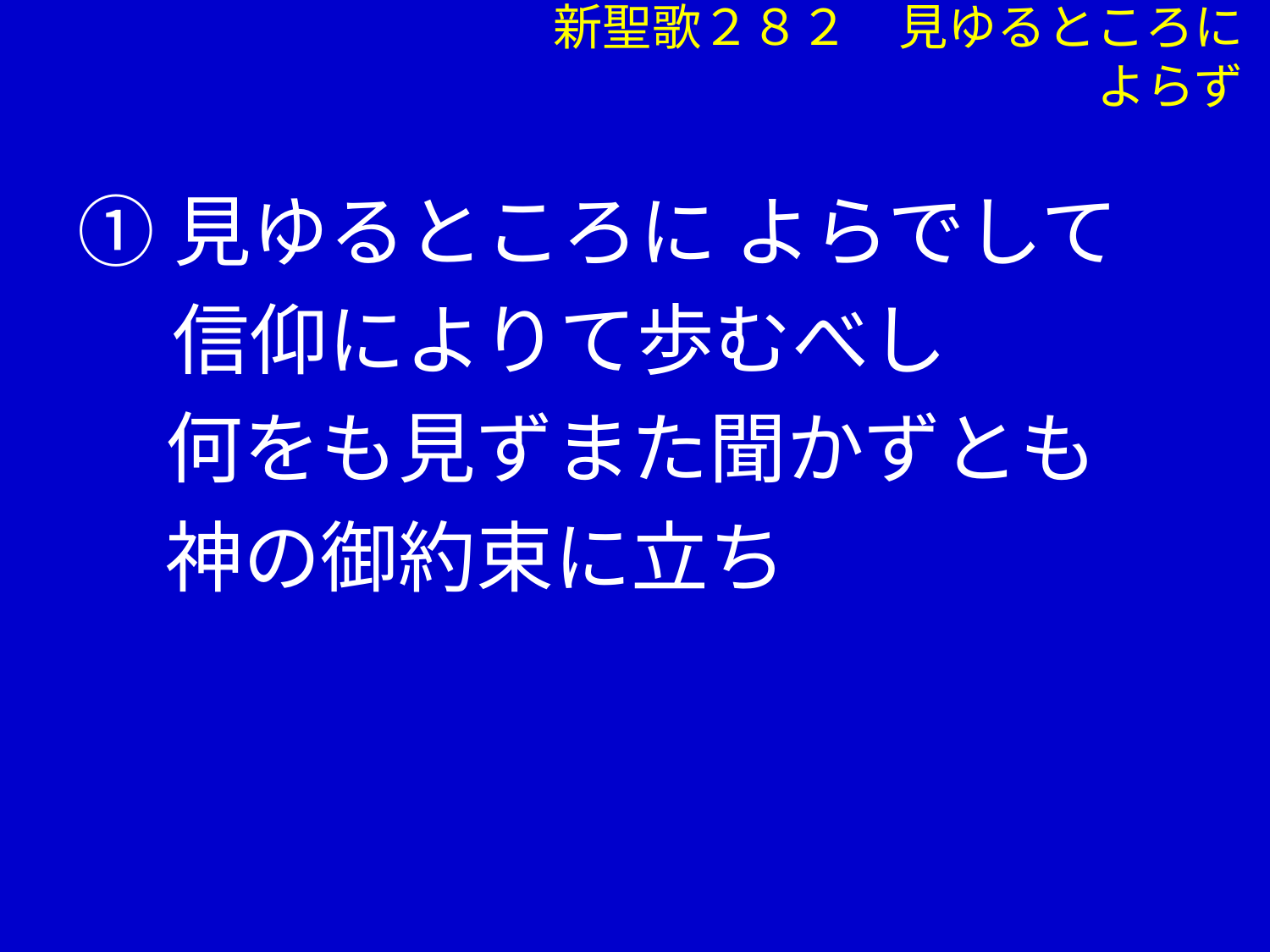

# 新聖歌２８２　見ゆるところによらず
①見ゆるところに よらでして
　 信仰によりて歩むべし
    何をも見ずまた聞かずとも
    神の御約束に立ち